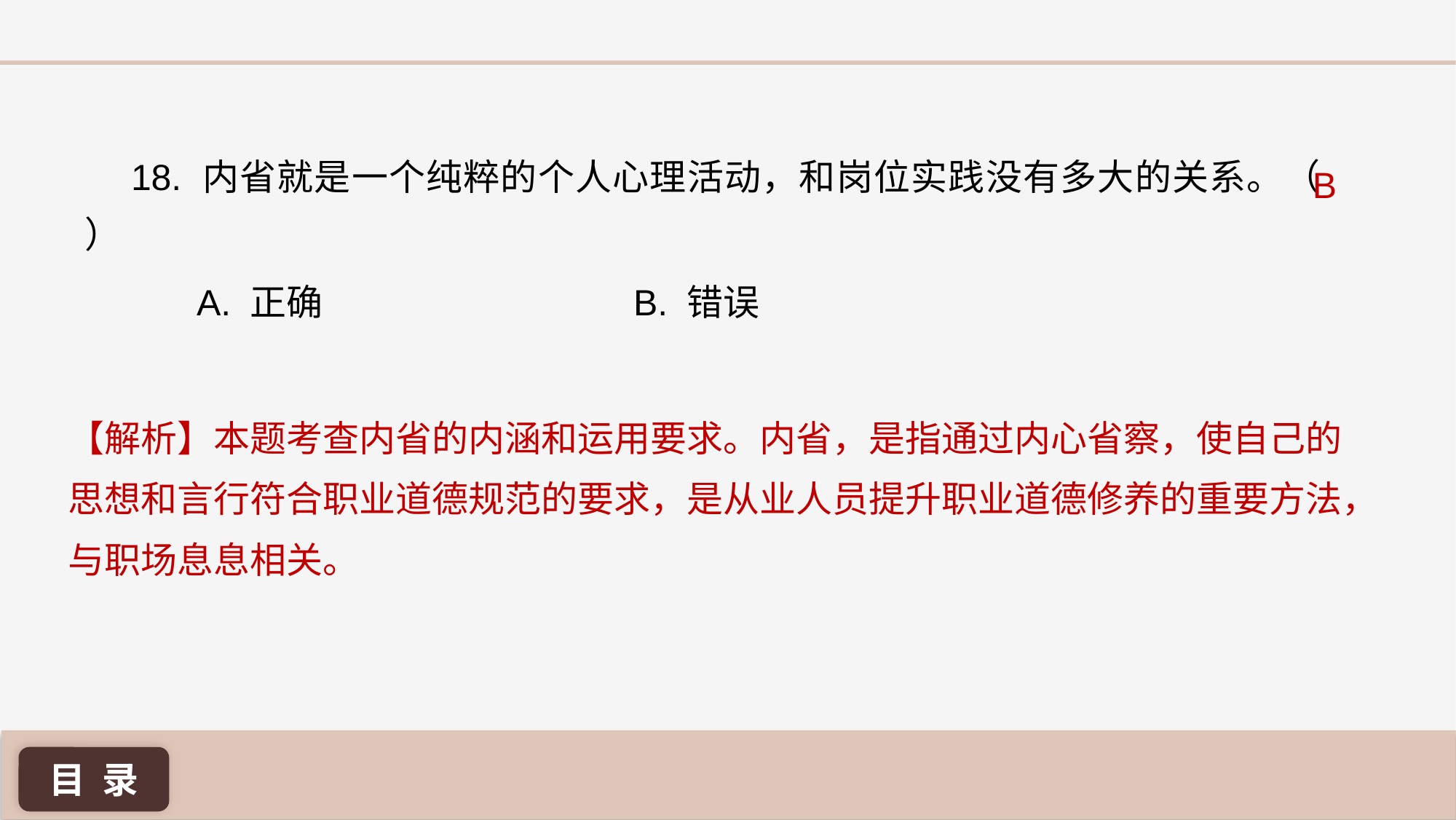

18. 内省就是一个纯粹的个人心理活动，和岗位实践没有多大的关系。（        ）
B
A. 正确 			B. 错误
【解析】本题考查内省的内涵和运用要求。内省，是指通过内心省察，使自己的思想和言行符合职业道德规范的要求，是从业人员提升职业道德修养的重要方法，与职场息息相关。